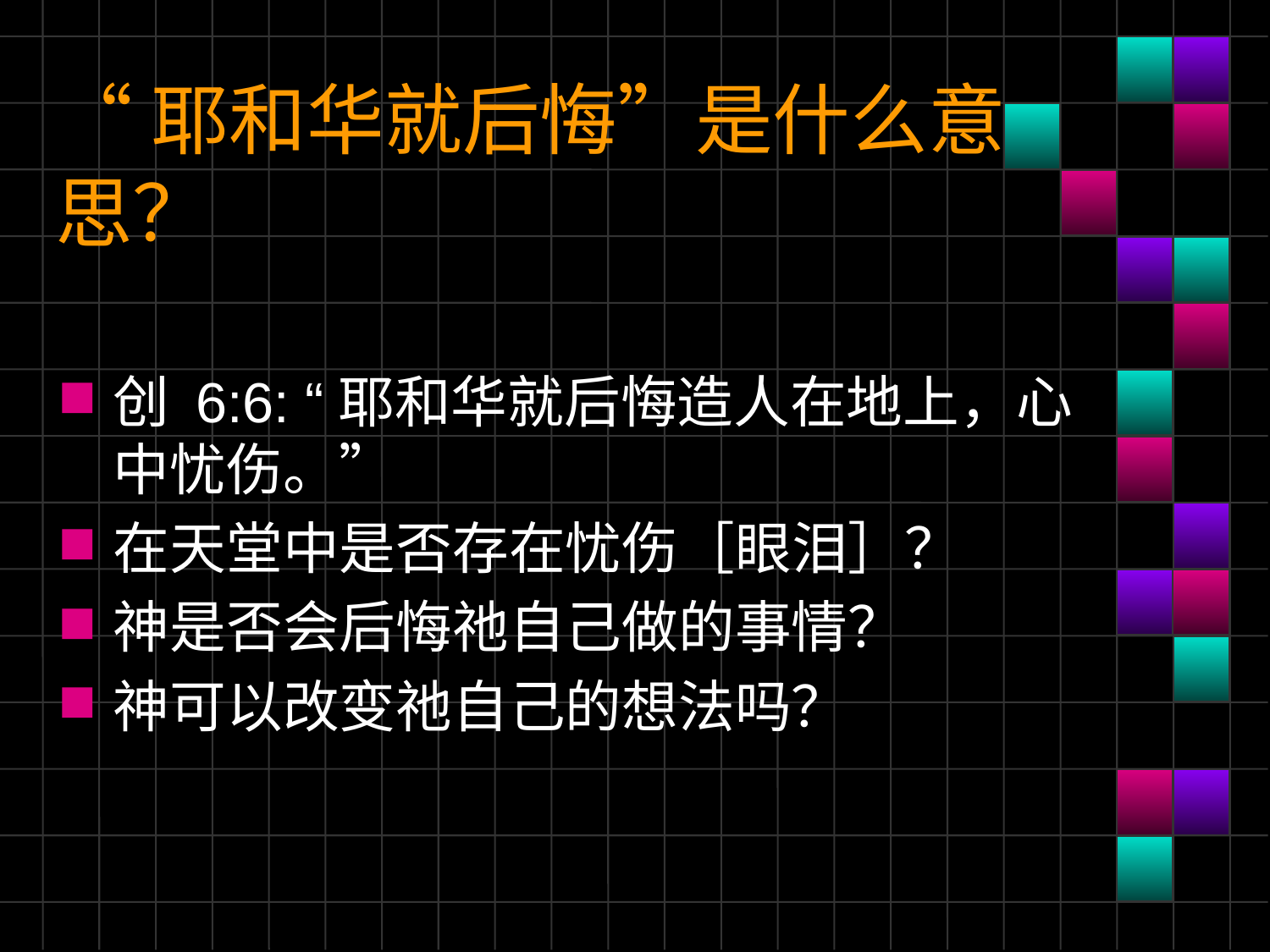

# “耶和华就后悔”是什么意思？
创 6:6: “耶和华就后悔造人在地上，心中忧伤。”
在天堂中是否存在忧伤［眼泪］？
神是否会后悔祂自己做的事情？
神可以改变祂自己的想法吗？